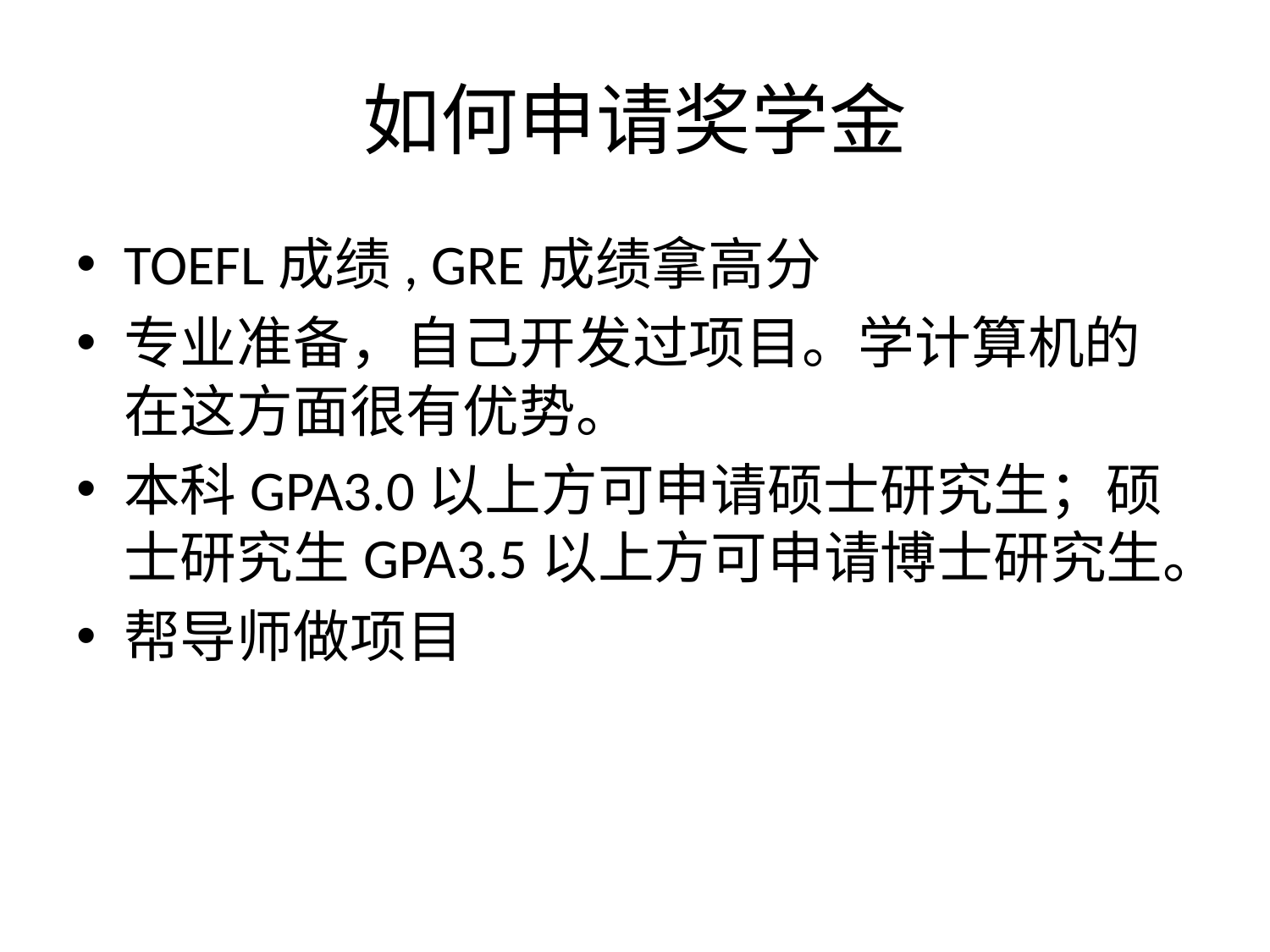

# 如何申请奖学金
TOEFL成绩, GRE成绩拿高分
专业准备，自己开发过项目。学计算机的在这方面很有优势。
本科GPA3.0以上方可申请硕士研究生；硕士研究生GPA3.5以上方可申请博士研究生。
帮导师做项目